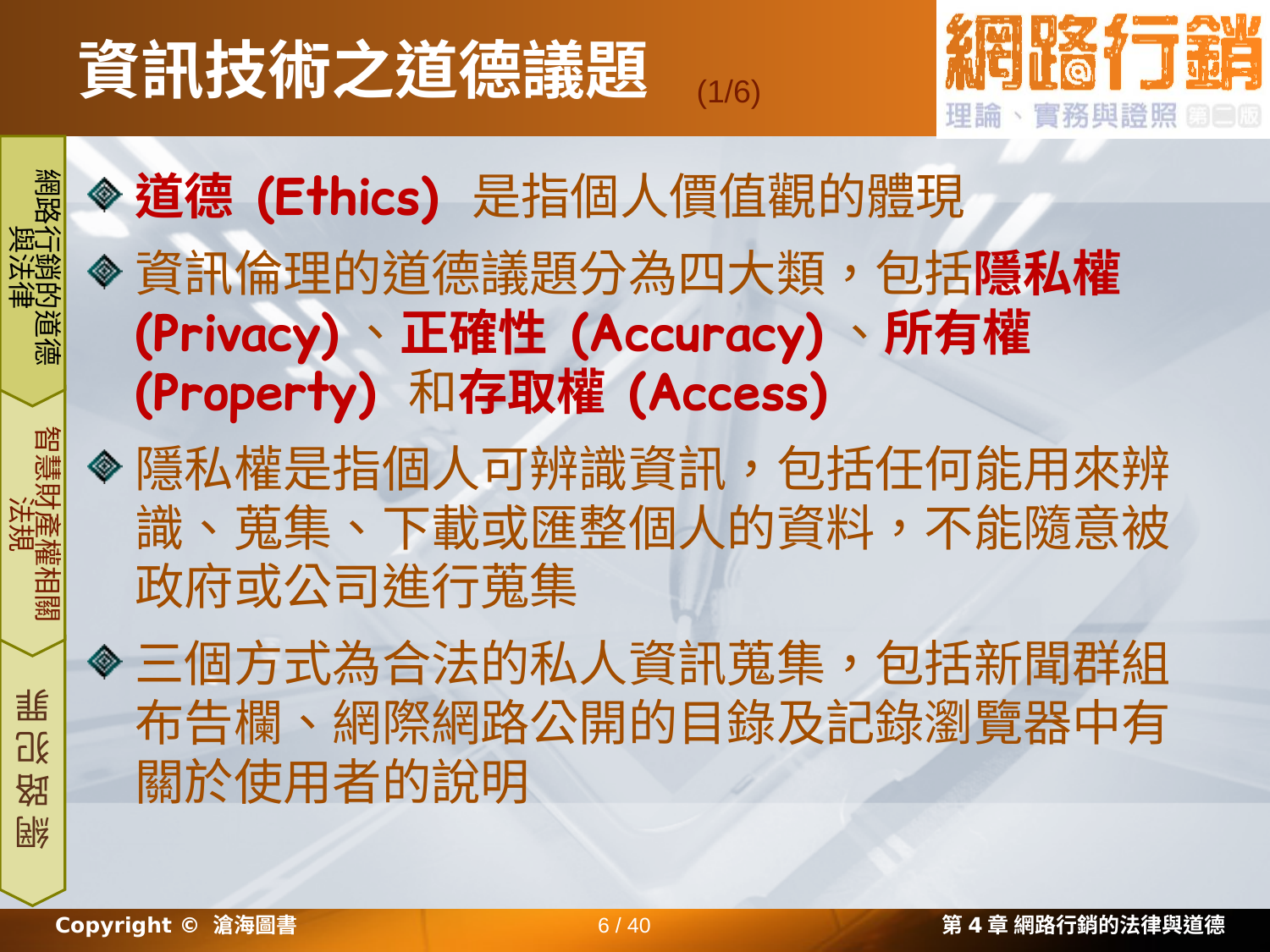

# 資訊技術之道德議題
(1/6)
網路行銷的道德與法律
道德 (Ethics) 是指個人價值觀的體現
資訊倫理的道德議題分為四大類，包括隱私權 (Privacy)、正確性 (Accuracy)、所有權 (Property) 和存取權 (Access)
隱私權是指個人可辨識資訊，包括任何能用來辨識、蒐集、下載或匯整個人的資料，不能隨意被政府或公司進行蒐集
三個方式為合法的私人資訊蒐集，包括新聞群組布告欄、網際網路公開的目錄及記錄瀏覽器中有關於使用者的說明

智慧財產權相關法規

網路犯罪
Copyright © 滄海圖書
6 / 40
第4章 網路行銷的法律與道德